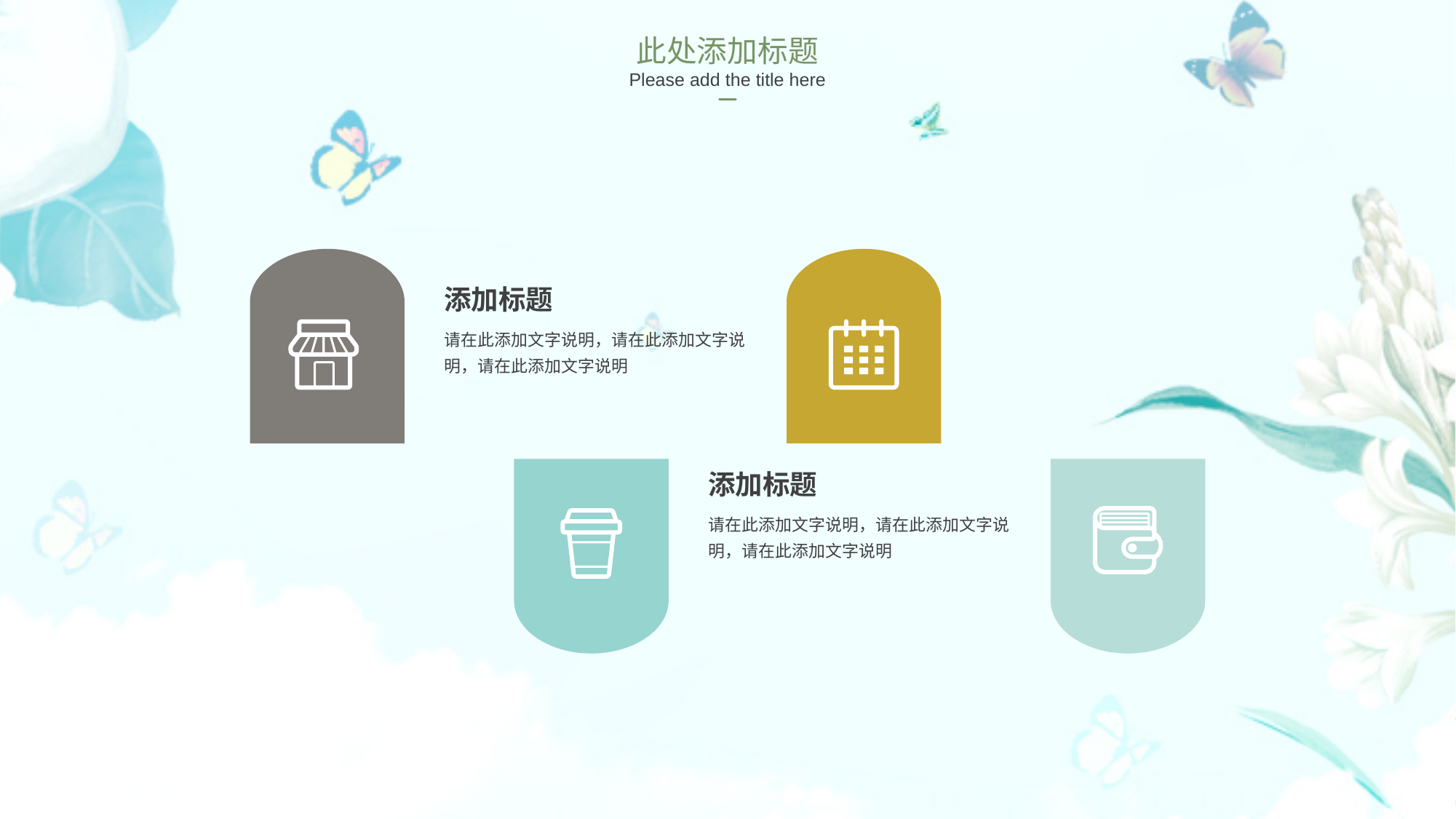

此处添加标题
Please add the title here

添加标题
请在此添加文字说明，请在此添加文字说明，请在此添加文字说明

添加标题
请在此添加文字说明，请在此添加文字说明，请在此添加文字说明